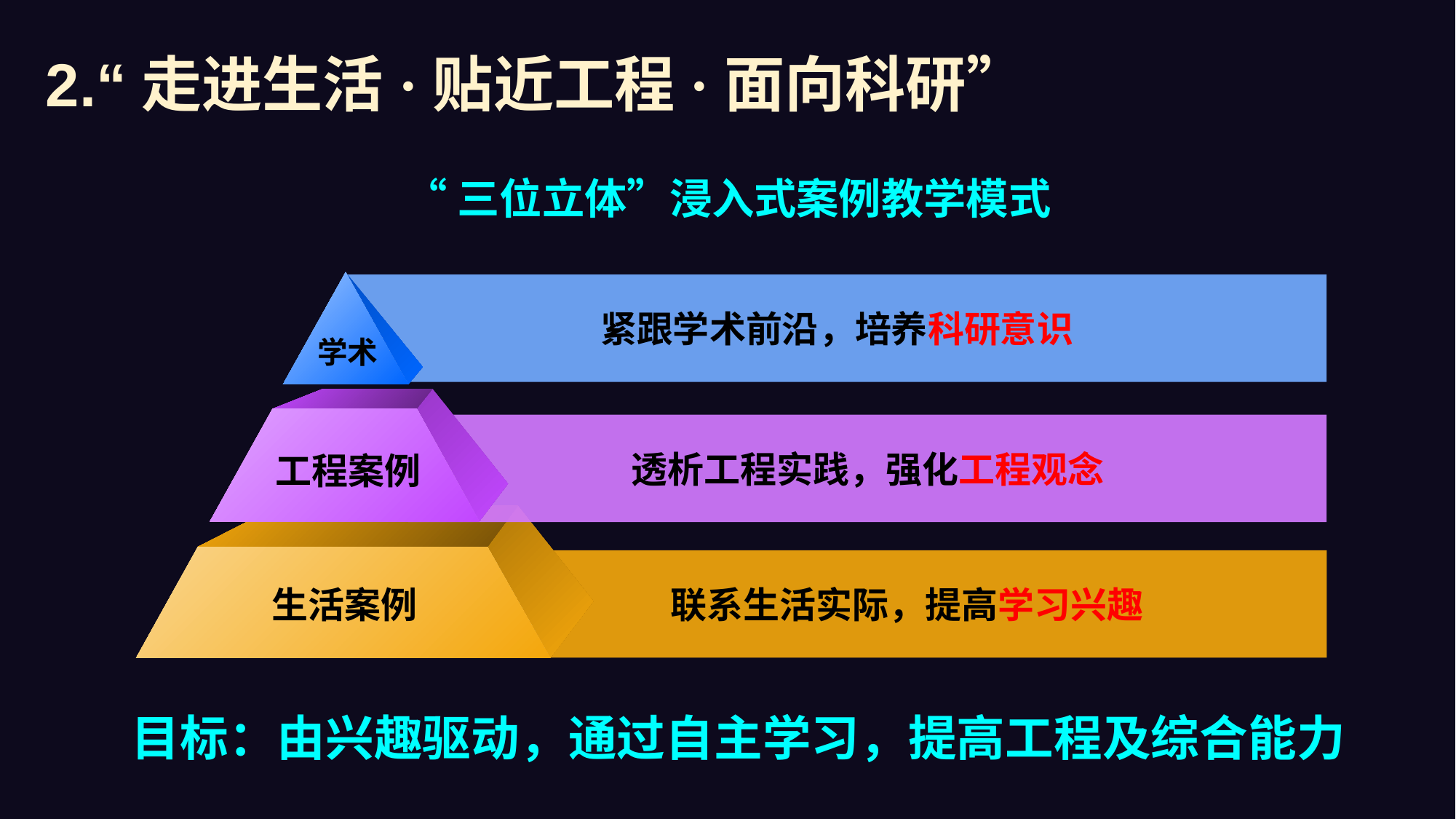

# 2.“走进生活·贴近工程·面向科研”
“三位立体”浸入式案例教学模式

紧跟学术前沿，培养科研意识
学术

透析工程实践，强化工程观念
工程案例

联系生活实际，提高学习兴趣
生活案例
目标：由兴趣驱动，通过自主学习，提高工程及综合能力